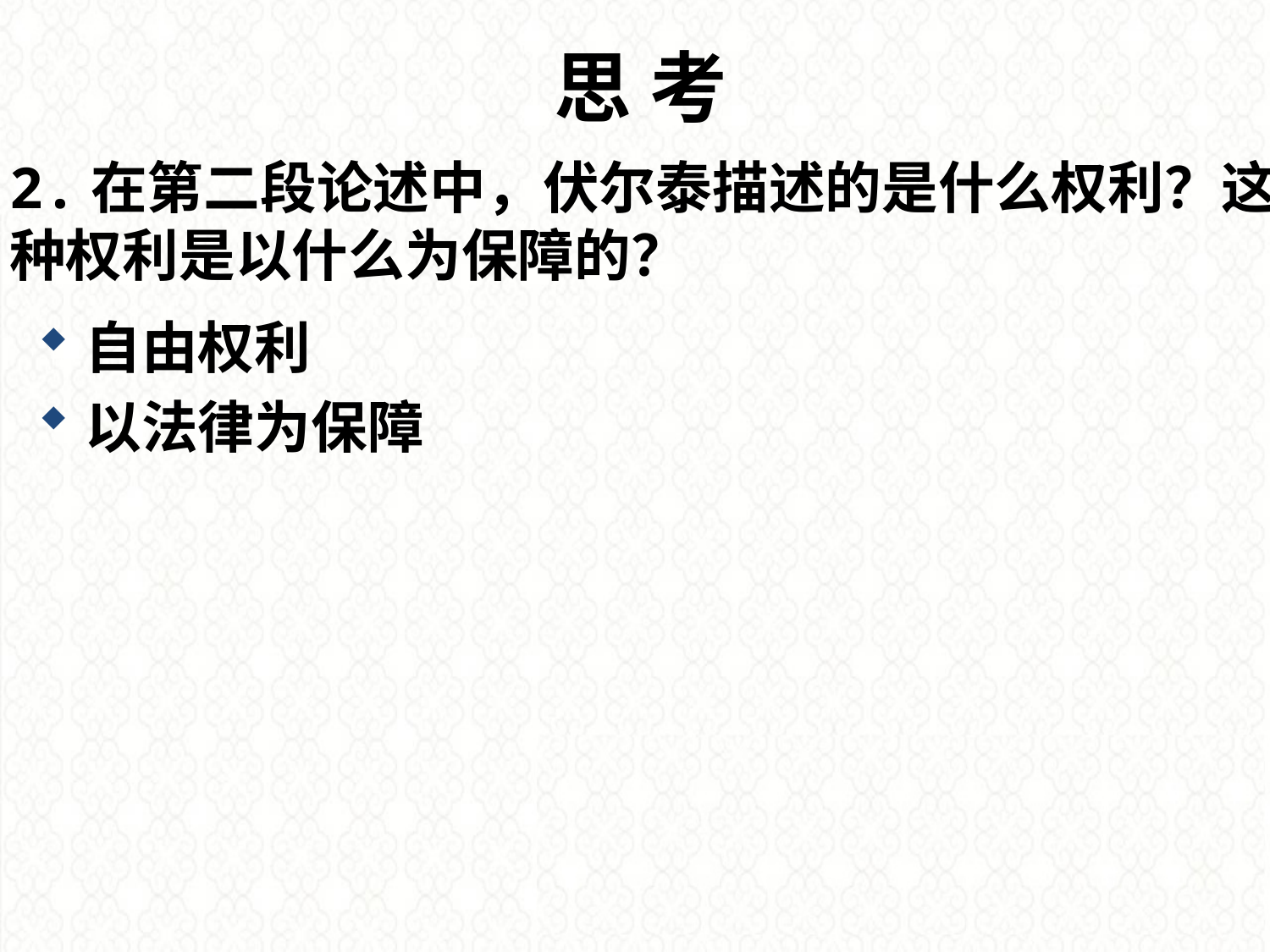

# 思 考
2.在第二段论述中，伏尔泰描述的是什么权利？这种权利是以什么为保障的？
自由权利
以法律为保障